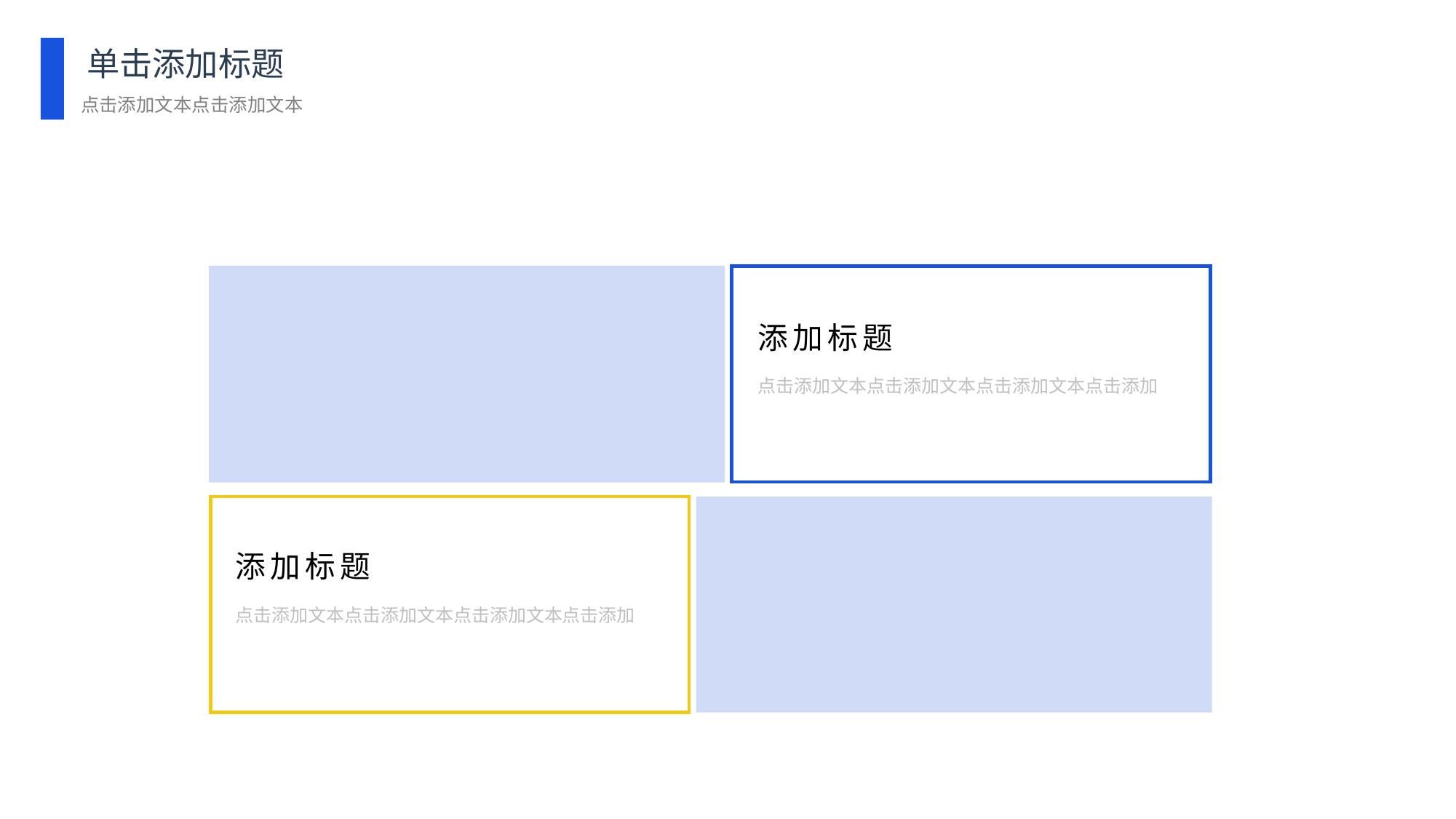

单击添加标题
点击添加文本点击添加文本

添加标题
点击添加文本点击添加文本点击添加文本点击添加

添加标题
点击添加文本点击添加文本点击添加文本点击添加